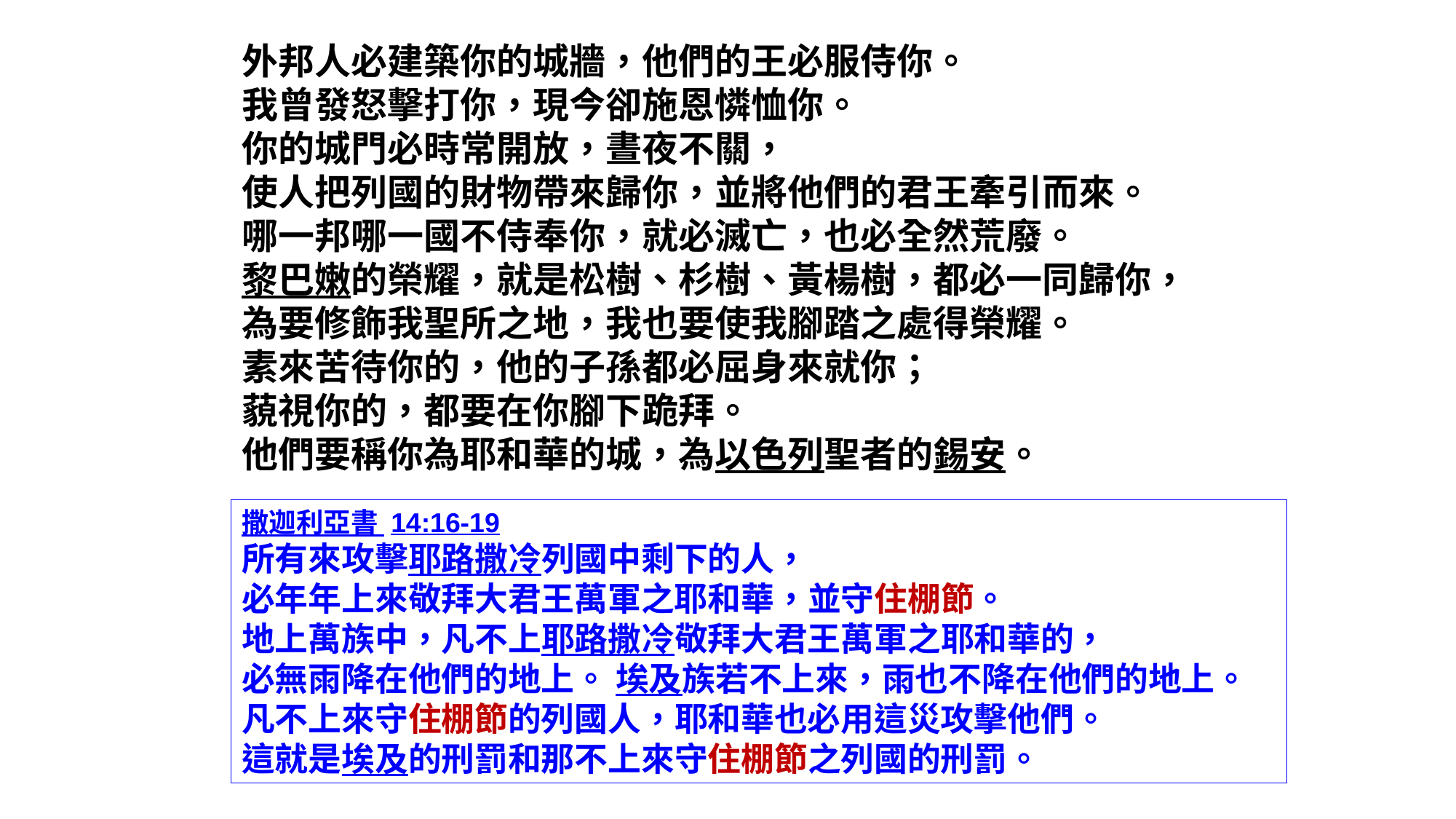

外邦人必建築你的城牆，他們的王必服侍你。
我曾發怒擊打你，現今卻施恩憐恤你。
你的城門必時常開放，晝夜不關，
使人把列國的財物帶來歸你，並將他們的君王牽引而來。
哪一邦哪一國不侍奉你，就必滅亡，也必全然荒廢。
黎巴嫩的榮耀，就是松樹、杉樹、黃楊樹，都必一同歸你，
為要修飾我聖所之地，我也要使我腳踏之處得榮耀。
素來苦待你的，他的子孫都必屈身來就你；
藐視你的，都要在你腳下跪拜。
他們要稱你為耶和華的城，為以色列聖者的錫安。
撒迦利亞書 14:16-19
所有來攻擊耶路撒冷列國中剩下的人，
必年年上來敬拜大君王萬軍之耶和華，並守住棚節。
地上萬族中，凡不上耶路撒冷敬拜大君王萬軍之耶和華的，
必無雨降在他們的地上。 埃及族若不上來，雨也不降在他們的地上。
凡不上來守住棚節的列國人，耶和華也必用這災攻擊他們。
這就是埃及的刑罰和那不上來守住棚節之列國的刑罰。